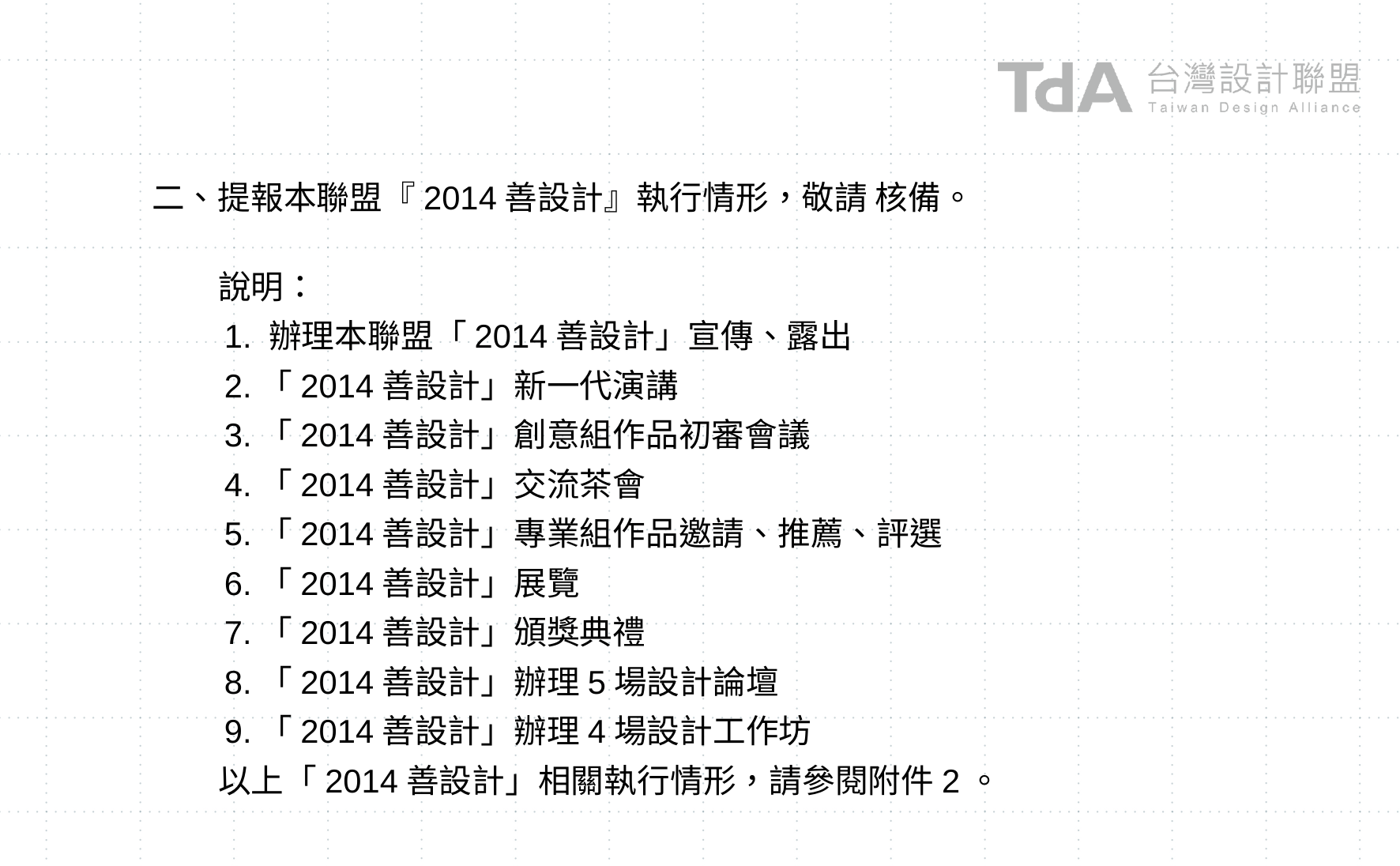

二、提報本聯盟『2014善設計』執行情形，敬請 核備。

        說明：
        1. 辦理本聯盟「2014善設計」宣傳、露出
        2.「2014善設計」新一代演講
        3.「2014善設計」創意組作品初審會議
        4.「2014善設計」交流茶會
        5.「2014善設計」專業組作品邀請、推薦、評選
        6.「2014善設計」展覽
        7.「2014善設計」頒獎典禮
        8.「2014善設計」辦理5場設計論壇
        9.「2014善設計」辦理4場設計工作坊
        以上「2014善設計」相關執行情形，請參閱附件2。